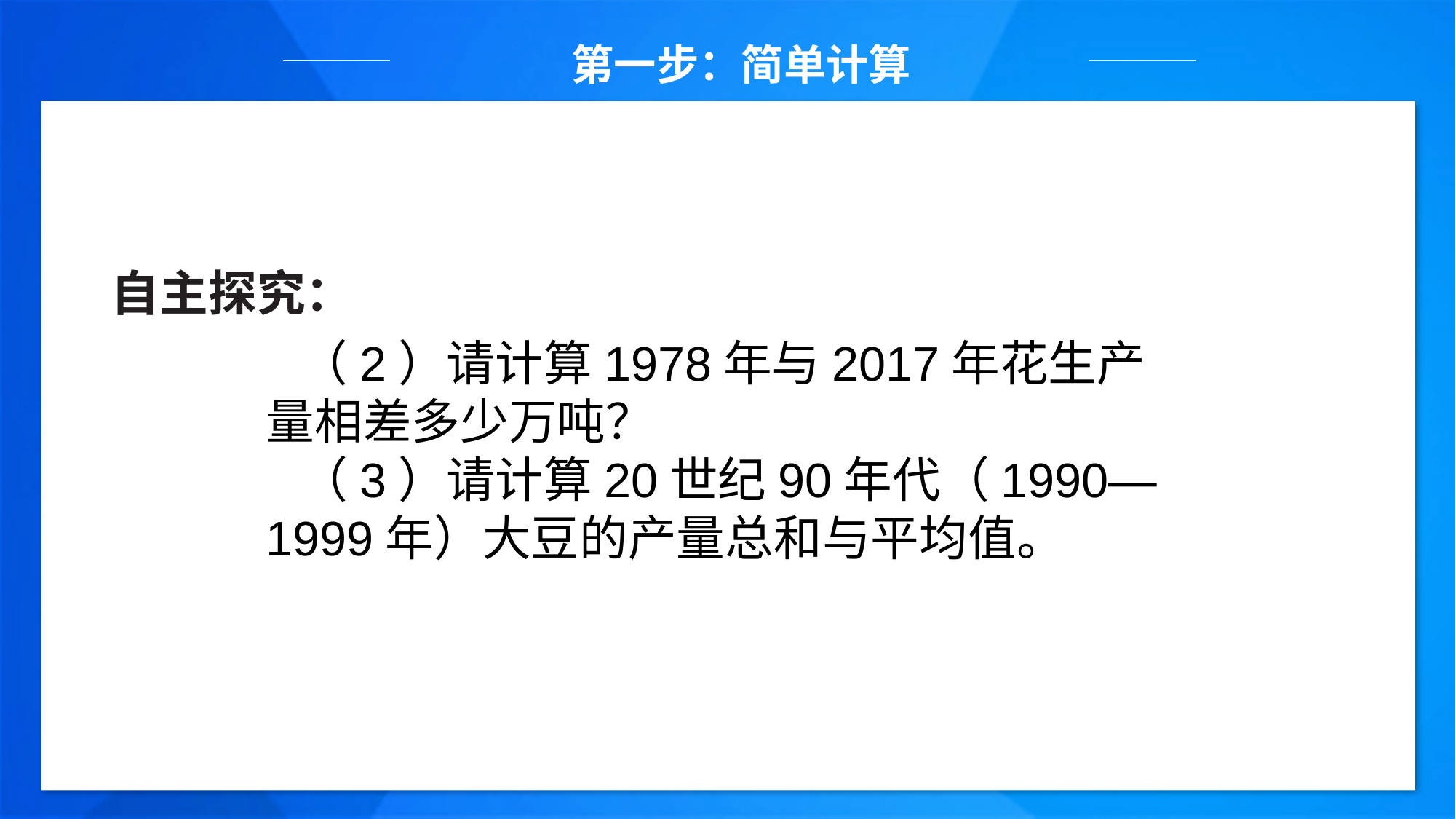

第一步：简单计算
自主探究：
  （2）请计算1978年与2017年花生产量相差多少万吨？
  （3）请计算20世纪90年代（1990—1999年）大豆的产量总和与平均值。
|  |  |
| --- | --- |
|  |  |